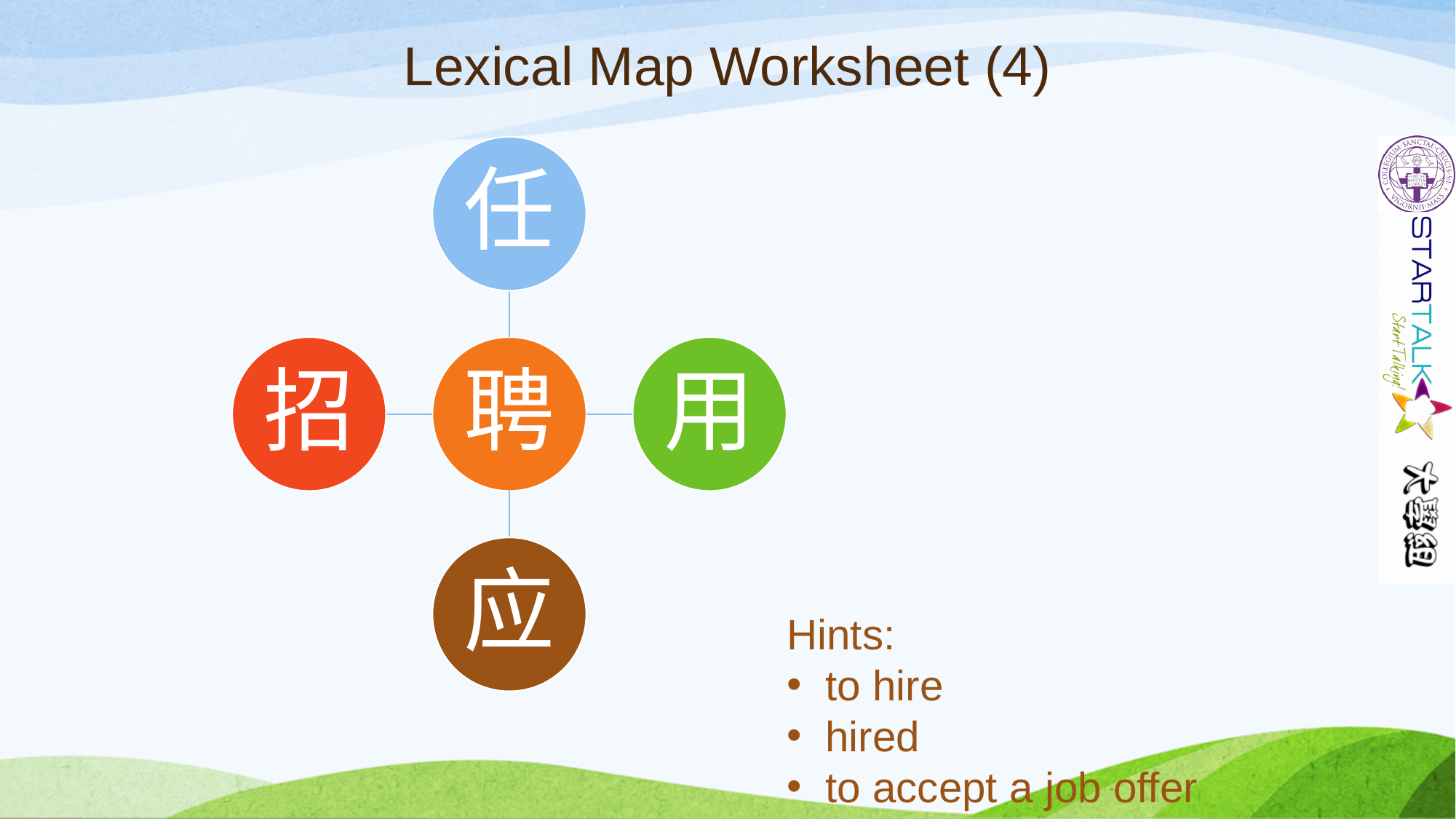

# Lexical Map Worksheet (4)
聘

任

用

应

招
Hints:
  to hire
  hired
  to accept a job offer